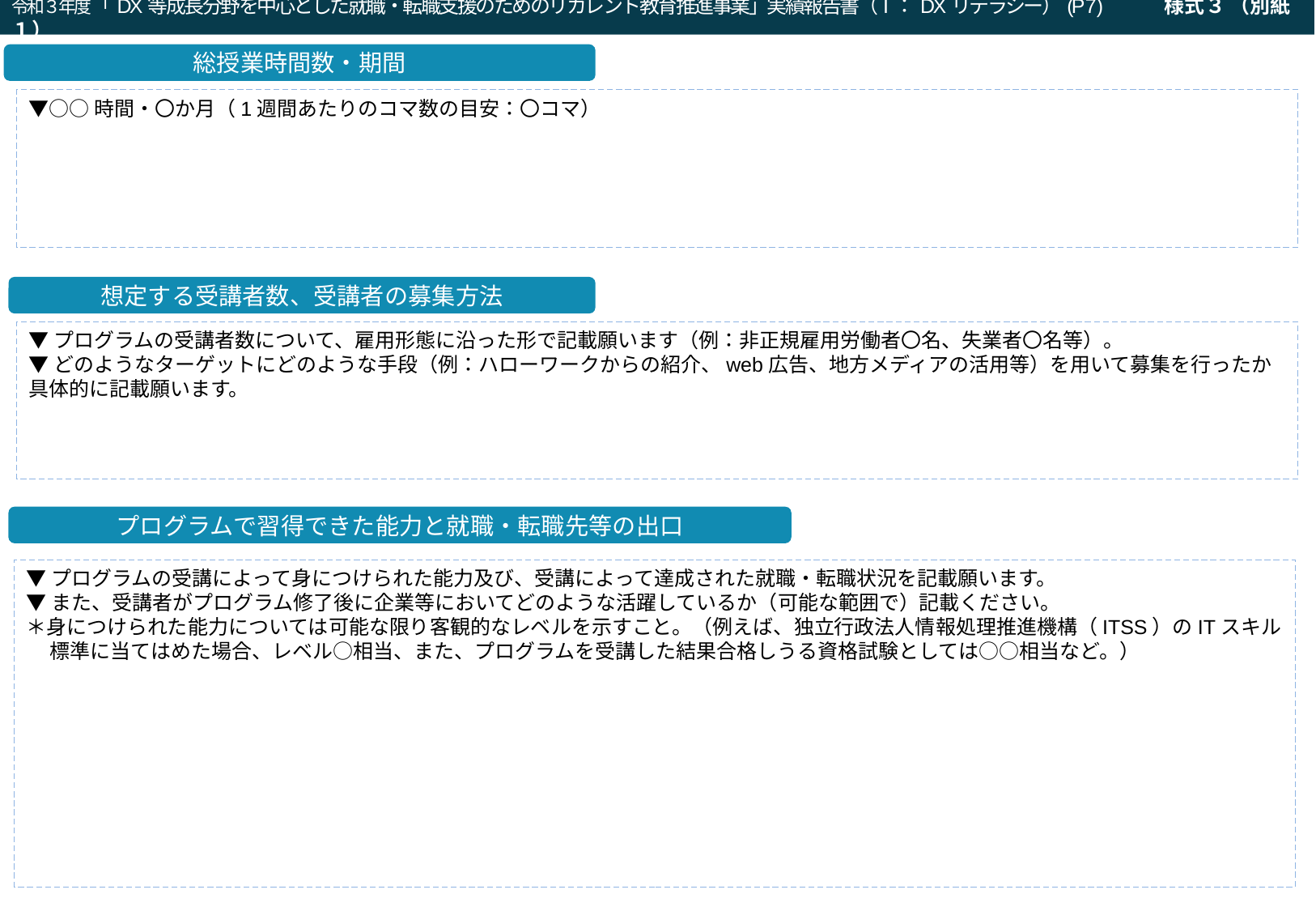

令和３年度「DX等成長分野を中心とした就職・転職支援のためのリカレント教育推進事業」実績報告書（Ⅰ：DXリテラシー）(P7)　　　様式３ （別紙１）
令和２年度「就職・転職支援のための大学リカレント教育推進事業（就職・転職支援のためのリカレント教育プログラムの開発・実施）」企画提案書（a：求職支援）(P7)
総授業時間数・期間
▼○○時間・〇か月（1週間あたりのコマ数の目安：〇コマ）

想定する受講者数、受講者の募集方法
▼プログラムの受講者数について、雇用形態に沿った形で記載願います（例：非正規雇用労働者〇名、失業者〇名等）。
▼どのようなターゲットにどのような手段（例：ハローワークからの紹介、web広告、地方メディアの活用等）を用いて募集を行ったか具体的に記載願います。

プログラムで習得できた能力と就職・転職先等の出口
▼プログラムの受講によって身につけられた能力及び、受講によって達成された就職・転職状況を記載願います。
▼また、受講者がプログラム修了後に企業等においてどのような活躍しているか（可能な範囲で）記載ください。
＊身につけられた能力については可能な限り客観的なレベルを示すこと。（例えば、独立行政法人情報処理推進機構（ITSS）のITスキル標準に当てはめた場合、レベル○相当、また、プログラムを受講した結果合格しうる資格試験としては○○相当など。）